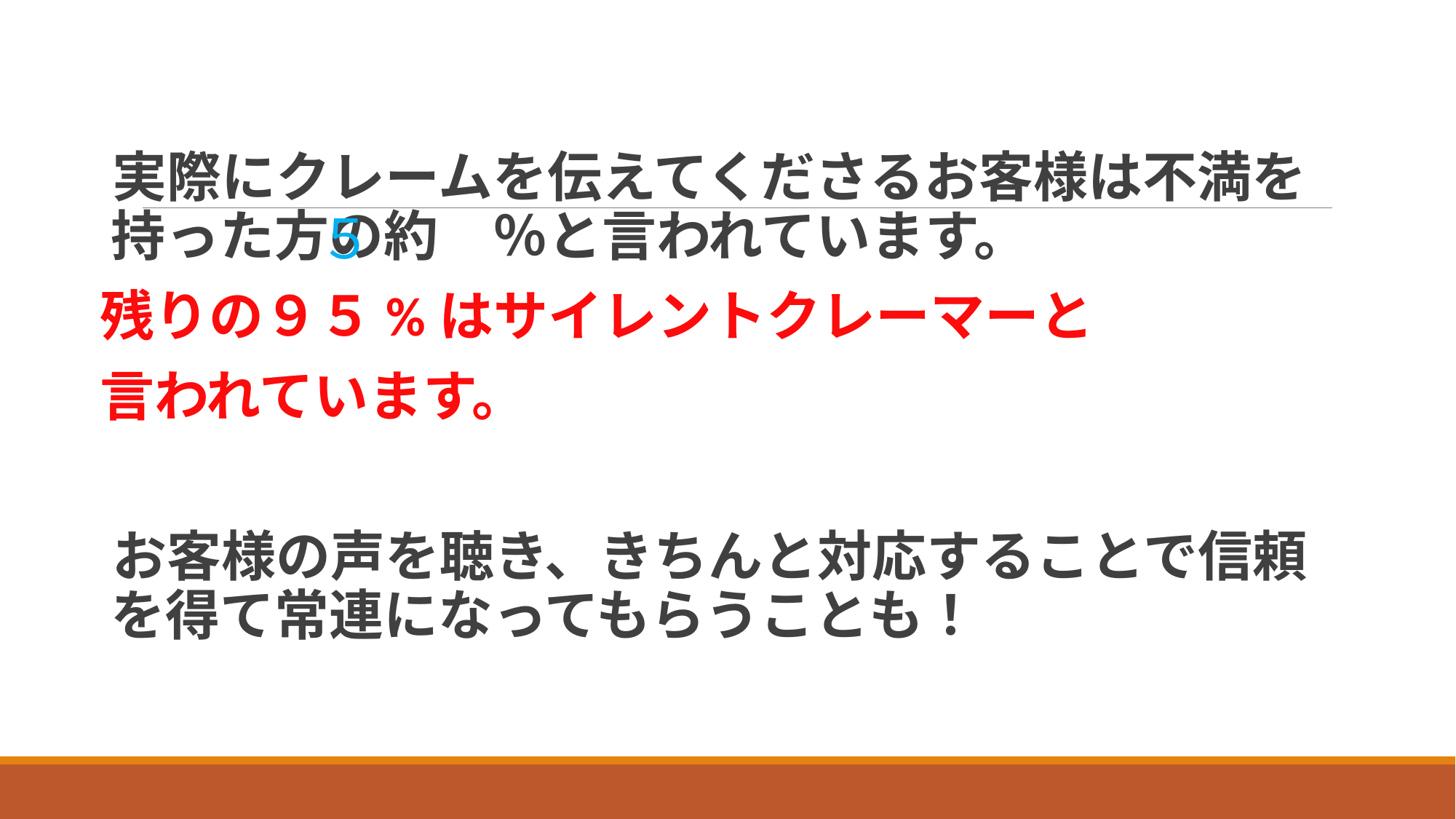

実際にクレームを伝えてくださるお客様は不満を持った方の約　％と言われています。
残りの９５%はサイレントクレーマーと
言われています。

お客様の声を聴き、きちんと対応することで信頼を得て常連になってもらうことも！
５